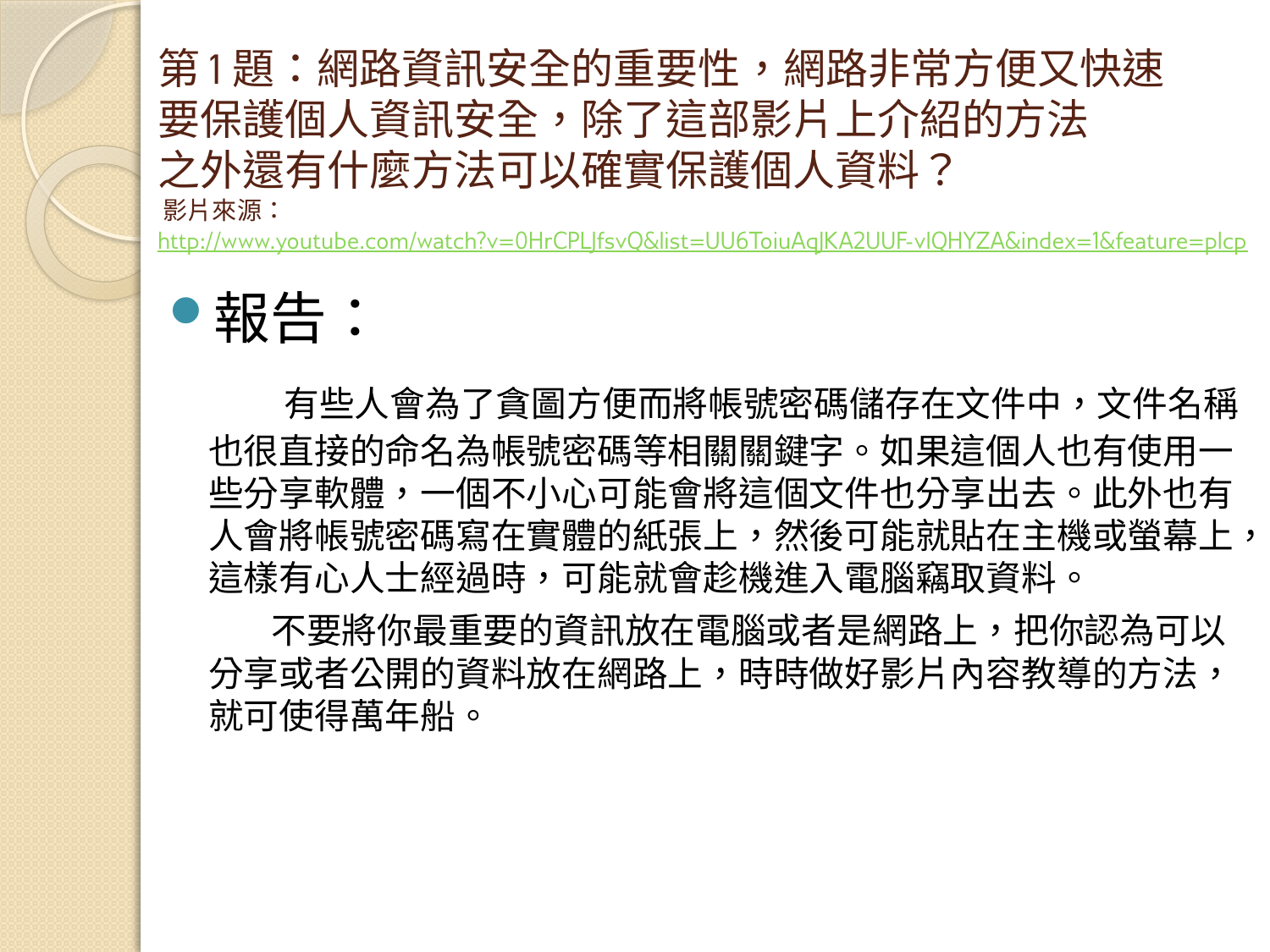

# 第1題：網路資訊安全的重要性，網路非常方便又快速 要保護個人資訊安全，除了這部影片上介紹的方法 之外還有什麼方法可以確實保護個人資料？ 影片來源： http://www.youtube.com/watch?v=0HrCPLJfsvQ&list=UU6ToiuAqJKA2UUF-vIQHYZA&index=1&feature=plcp
報告：
        有些人會為了貪圖方便而將帳號密碼儲存在文件中，文件名稱也很直接的命名為帳號密碼等相關關鍵字。如果這個人也有使用一些分享軟體，一個不小心可能會將這個文件也分享出去。此外也有人會將帳號密碼寫在實體的紙張上，然後可能就貼在主機或螢幕上，這樣有心人士經過時，可能就會趁機進入電腦竊取資料。
            不要將你最重要的資訊放在電腦或者是網路上，把你認為可以分享或者公開的資料放在網路上，時時做好影片內容教導的方法，就可使得萬年船。